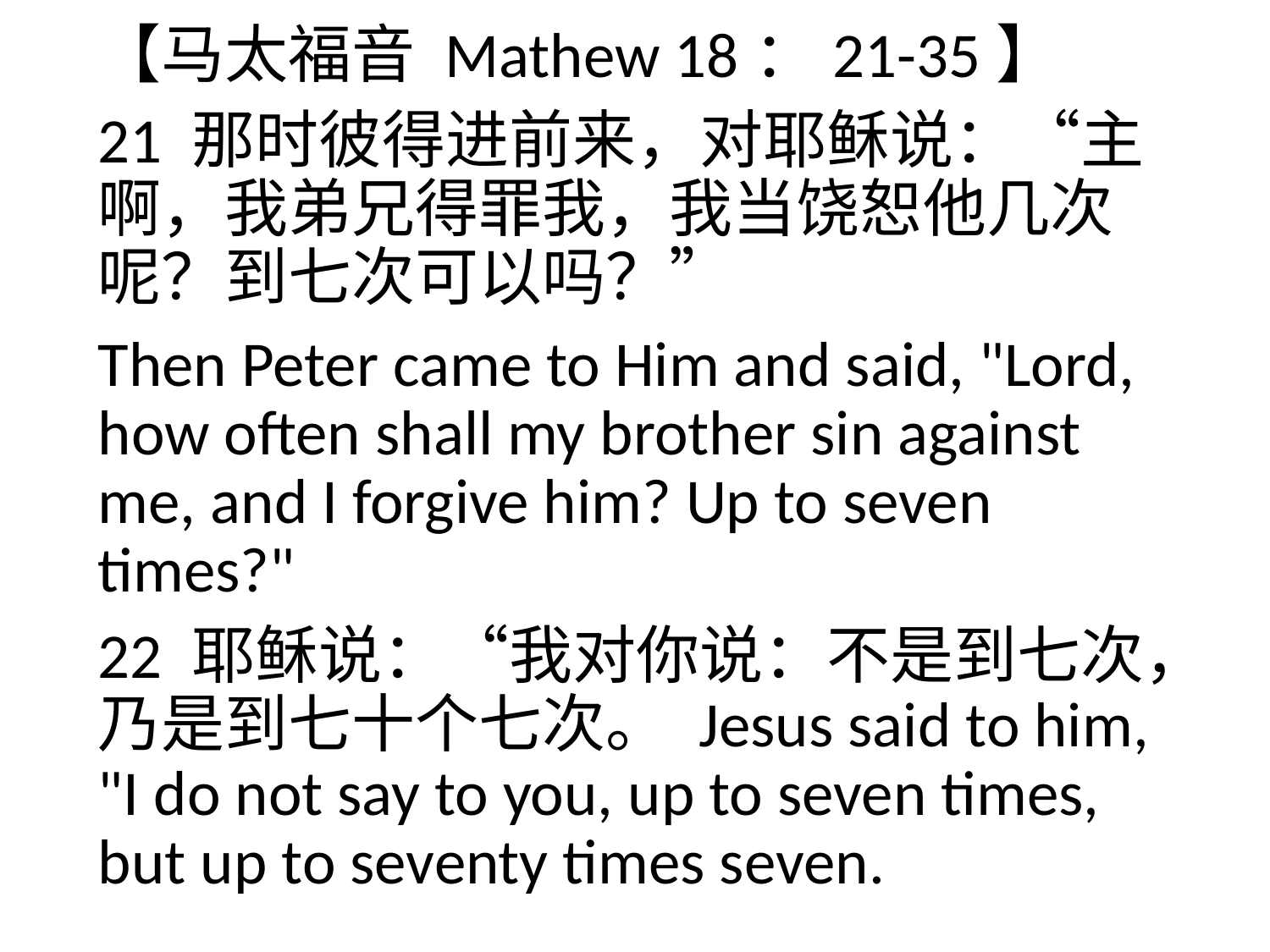

【马太福音 Mathew 18：21-35】
21 那时彼得进前来，对耶稣说：“主啊，我弟兄得罪我，我当饶恕他几次呢？到七次可以吗？”
Then Peter came to Him and said, "Lord, how often shall my brother sin against me, and I forgive him? Up to seven times?"
22 耶稣说：“我对你说：不是到七次，乃是到七十个七次。 Jesus said to him, "I do not say to you, up to seven times, but up to seventy times seven.